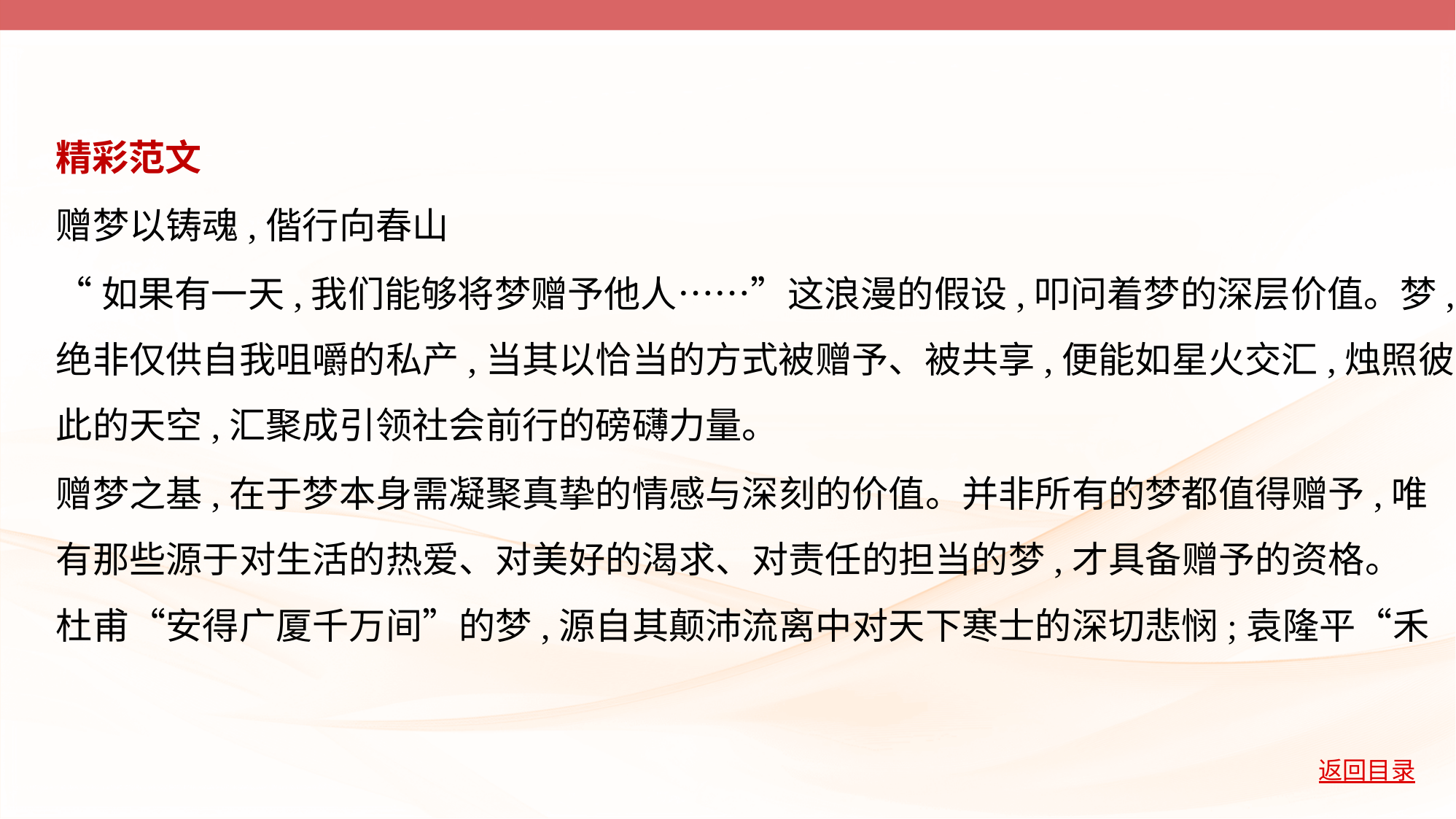

精彩范文
赠梦以铸魂,偕行向春山
“如果有一天,我们能够将梦赠予他人……”这浪漫的假设,叩问着梦的深层价值。梦,
绝非仅供自我咀嚼的私产,当其以恰当的方式被赠予、被共享,便能如星火交汇,烛照彼
此的天空,汇聚成引领社会前行的磅礴力量。
赠梦之基,在于梦本身需凝聚真挚的情感与深刻的价值。并非所有的梦都值得赠予,唯
有那些源于对生活的热爱、对美好的渴求、对责任的担当的梦,才具备赠予的资格。
杜甫“安得广厦千万间”的梦,源自其颠沛流离中对天下寒士的深切悲悯;袁隆平“禾